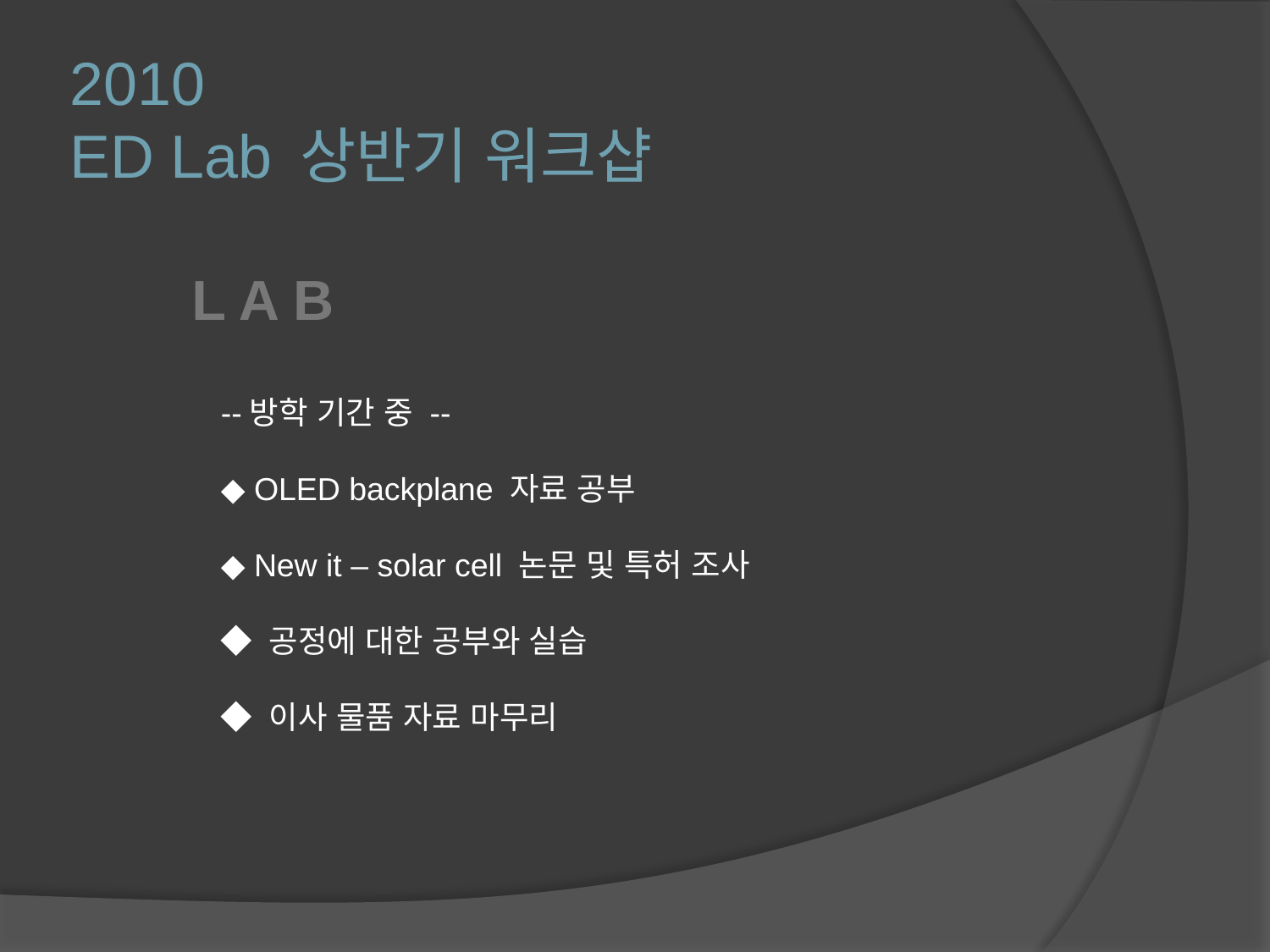

# 2010 ED Lab 상반기 워크샵
L A B
--방학 기간 중 --

◆ OLED backplane 자료 공부

◆ New it – solar cell 논문 및 특허 조사

◆ 공정에 대한 공부와 실습

◆ 이사 물품 자료 마무리